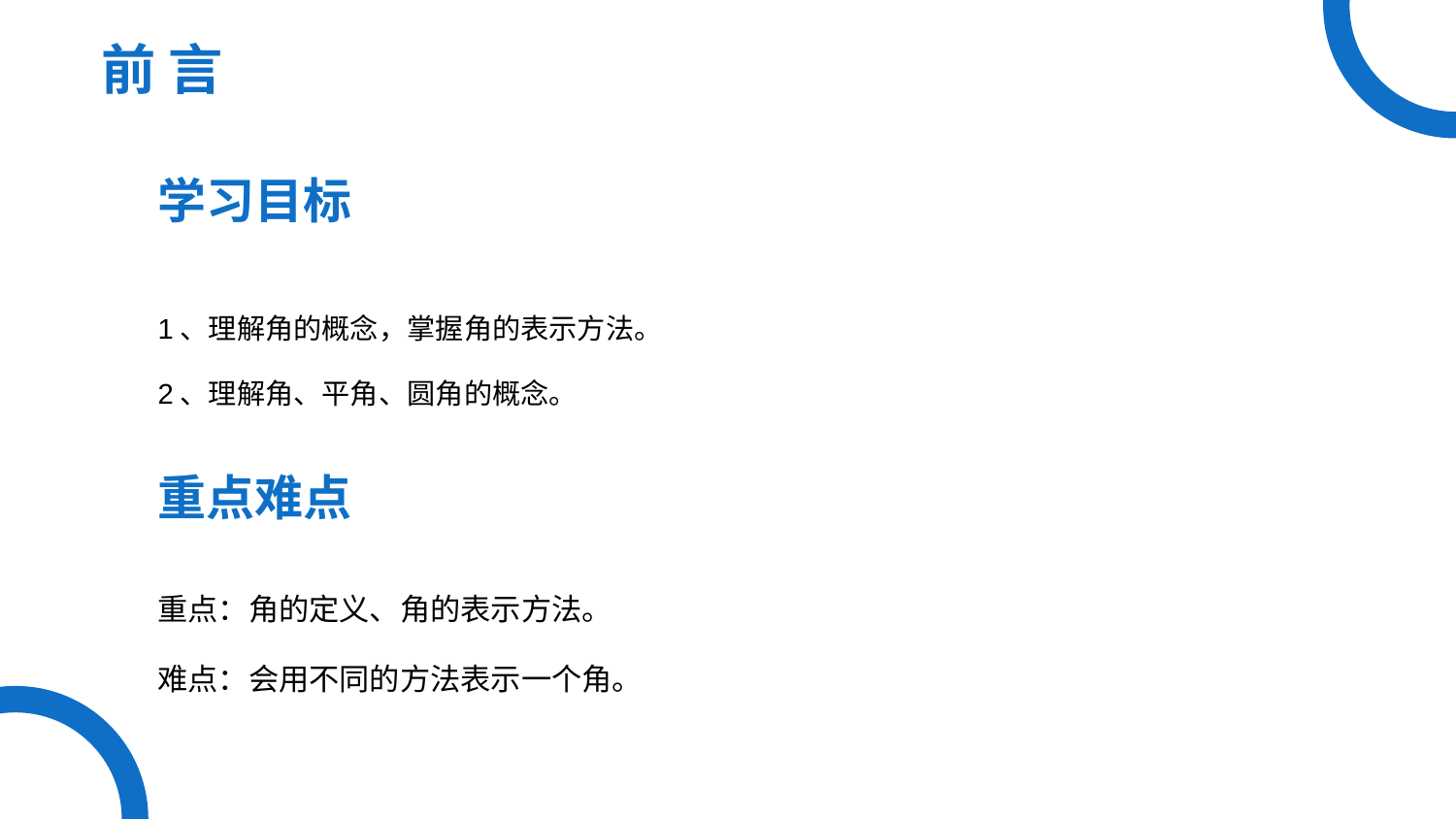

前 言
学习目标
1、理解角的概念，掌握角的表示方法。
2、理解角、平角、圆角的概念。
重点难点
重点：角的定义、角的表示方法。
难点：会用不同的方法表示一个角。